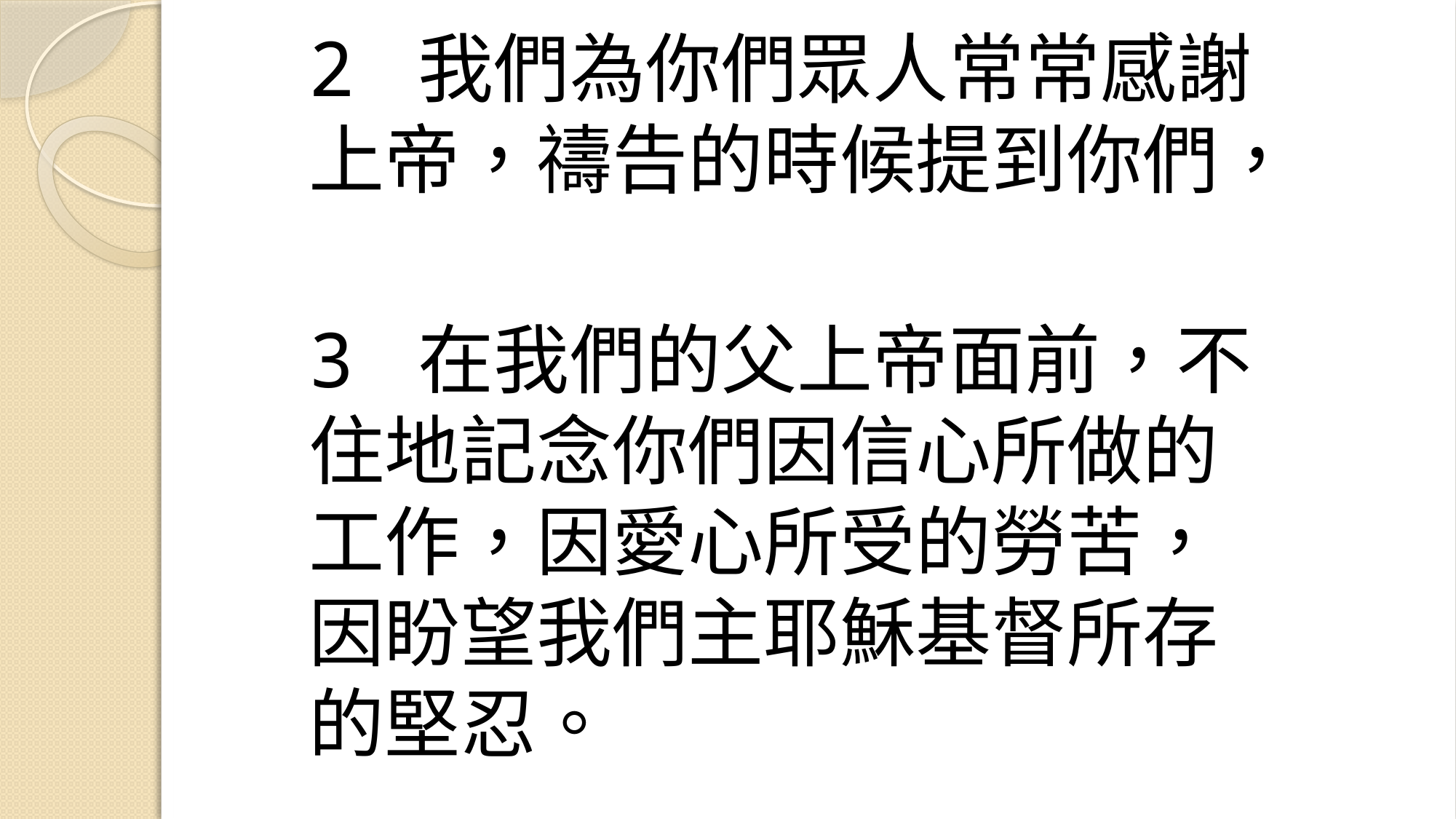

2 我們為你們眾人常常感謝上帝，禱告的時候提到你們，

3 在我們的父上帝面前，不住地記念你們因信心所做的工作，因愛心所受的勞苦，因盼望我們主耶穌基督所存的堅忍。